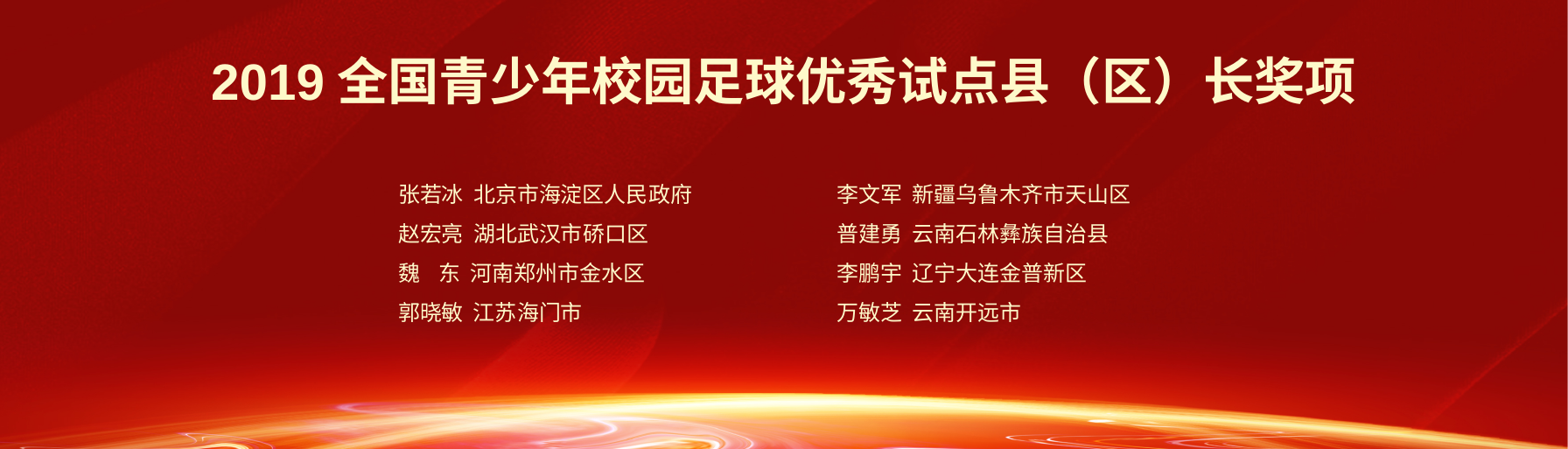

2019全国青少年校园足球优秀试点县（区）长奖项
张若冰  北京市海淀区人民政府
赵宏亮  湖北武汉市硚口区
魏    东  河南郑州市金水区
郭晓敏  江苏海门市
李文军  新疆乌鲁木齐市天山区
普建勇  云南石林彝族自治县
李鹏宇  辽宁大连金普新区
万敏芝  云南开远市